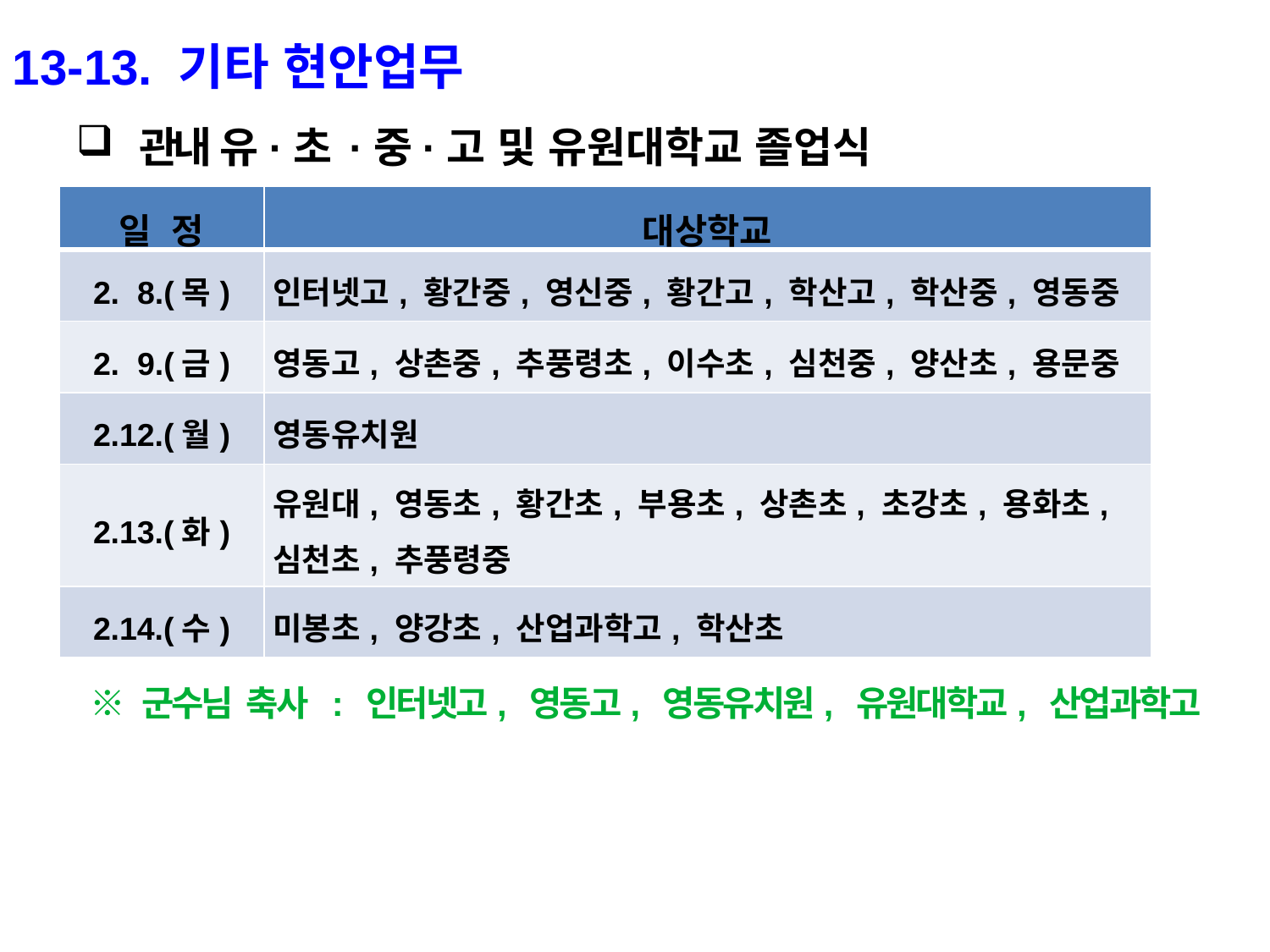

13-13. 기타 현안업무
관내  유·초 ·중·고 및 유원대학교 졸업식

  ※ 군수님  축사  :  인터넷고,  영동고,  영동유치원,  유원대학교,  산업과학고

| 일 정 | 대상학교 |
| --- | --- |
| 2. 8.(목) | 인터넷고, 황간중, 영신중, 황간고, 학산고, 학산중, 영동중 |
| 2. 9.(금) | 영동고, 상촌중, 추풍령초, 이수초, 심천중, 양산초, 용문중 |
| 2.12.(월) | 영동유치원 |
| 2.13.(화) | 유원대, 영동초, 황간초, 부용초, 상촌초, 초강초, 용화초, 심천초, 추풍령중 |
| 2.14.(수) | 미봉초, 양강초, 산업과학고, 학산초 |